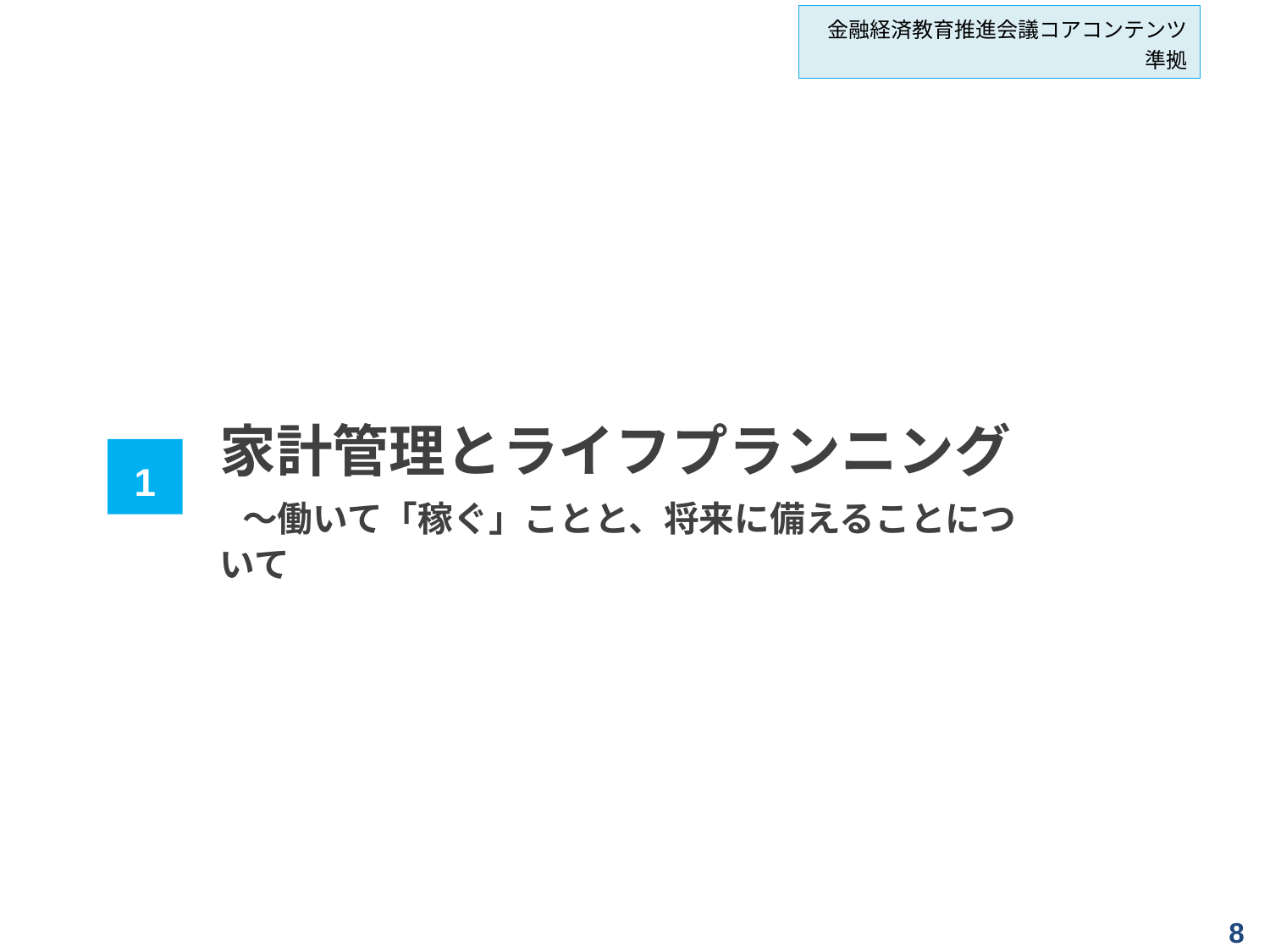

金融経済教育推進会議コアコンテンツ準拠
家計管理とライフプランニング
  ～働いて「稼ぐ」ことと、将来に備えることについて
1